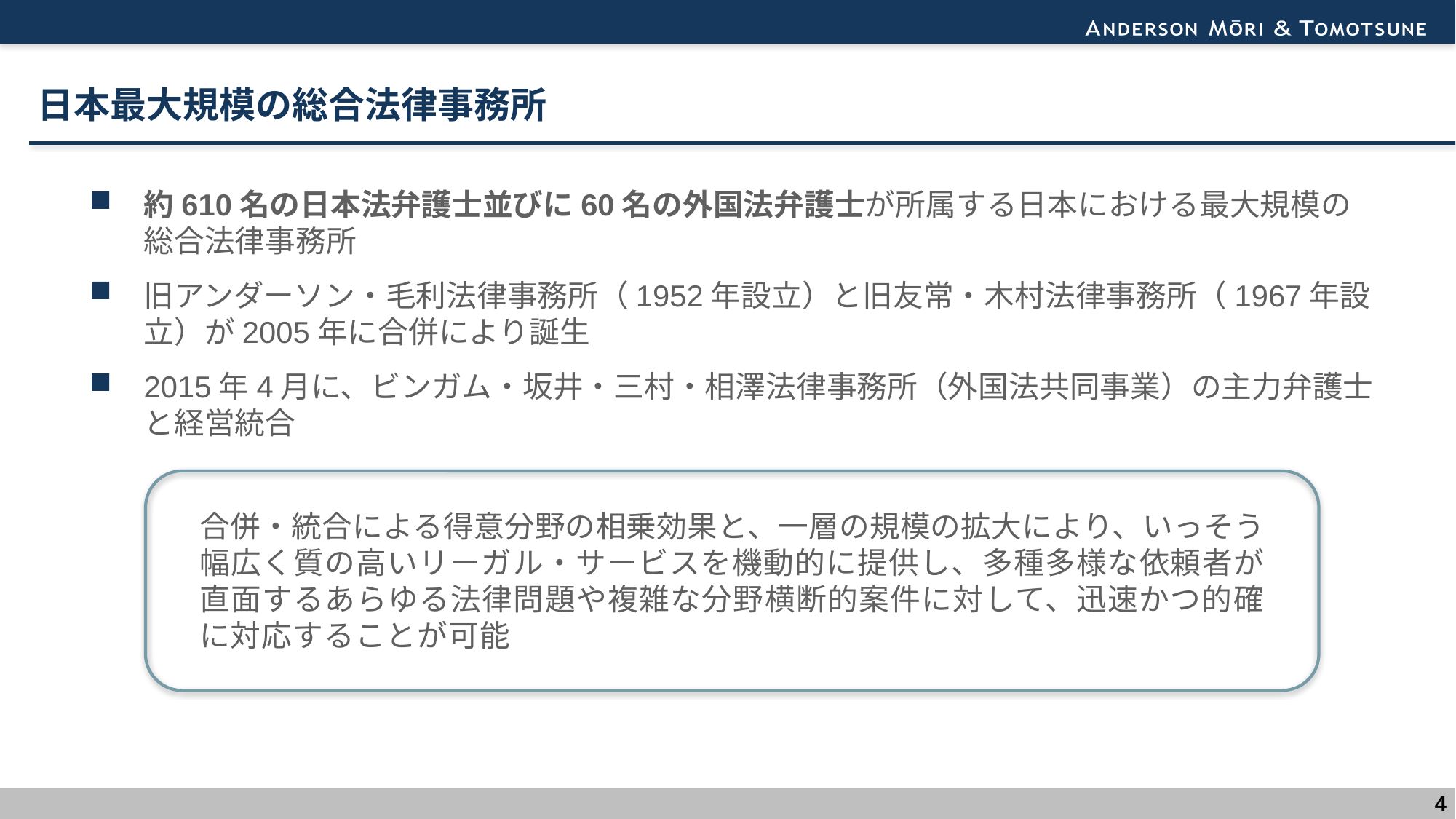

# 日本最大規模の総合法律事務所
約610名の日本法弁護士並びに60名の外国法弁護士が所属する日本における最大規模の総合法律事務所
旧アンダーソン・毛利法律事務所（1952年設立）と旧友常・木村法律事務所（1967年設立）が2005年に合併により誕生
2015年4月に、ビンガム・坂井・三村・相澤法律事務所（外国法共同事業）の主力弁護士と経営統合

合併・統合による得意分野の相乗効果と、一層の規模の拡大により、いっそう幅広く質の高いリーガル・サービスを機動的に提供し、多種多様な依頼者が直面するあらゆる法律問題や複雑な分野横断的案件に対して、迅速かつ的確に対応することが可能
4